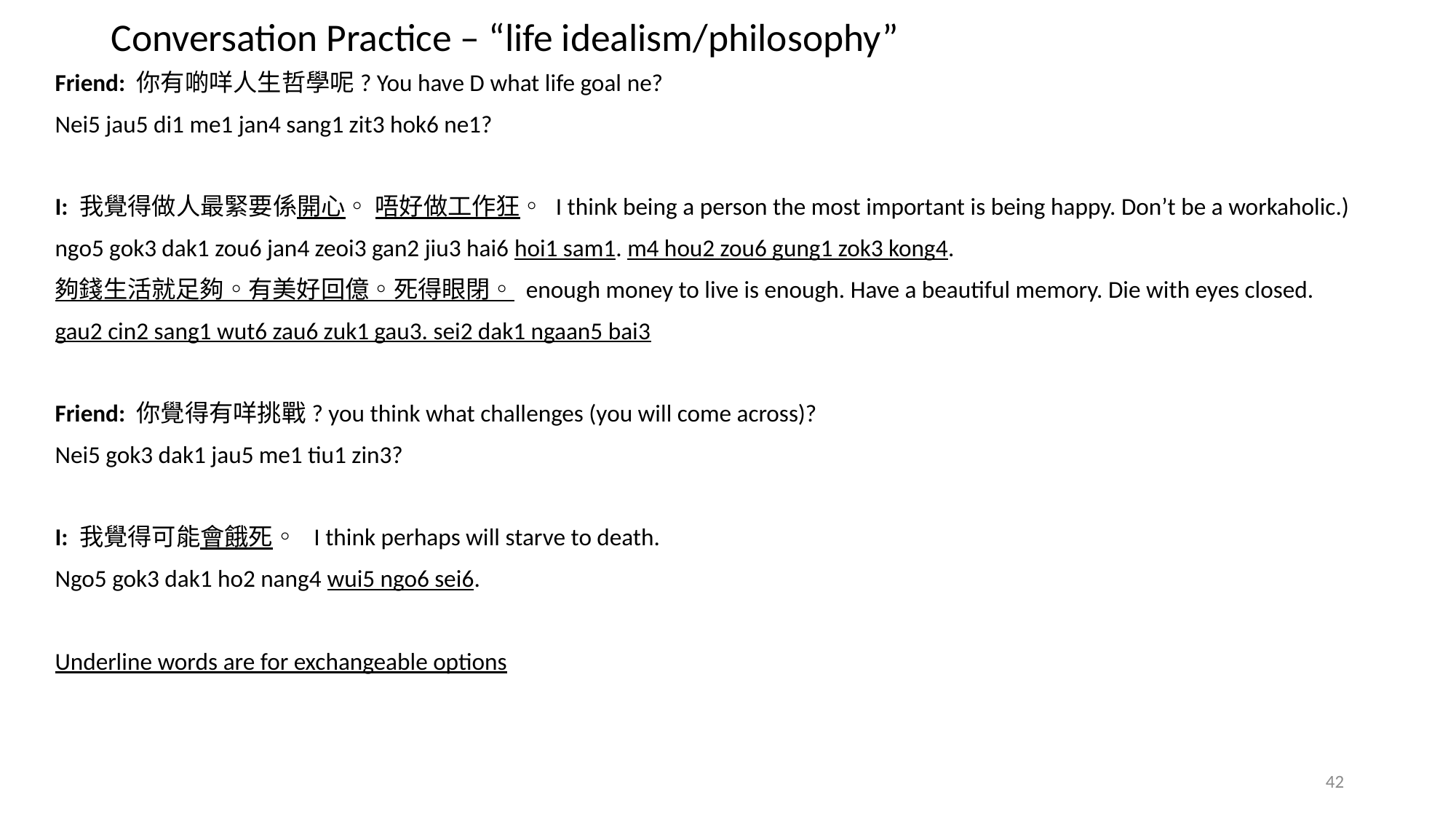

# Conversation Practice – “life idealism/philosophy”
Friend: 你有啲咩人生哲學呢? You have D what life goal ne?
Nei5 jau5 di1 me1 jan4 sang1 zit3 hok6 ne1?

I: 我覺得做人最緊要係開心◦ 唔好做工作狂◦ I think being a person the most important is being happy. Don’t be a workaholic.)
ngo5 gok3 dak1 zou6 jan4 zeoi3 gan2 jiu3 hai6 hoi1 sam1. m4 hou2 zou6 gung1 zok3 kong4.
夠錢生活就足夠◦有美好回億◦死得眼閉◦ enough money to live is enough. Have a beautiful memory. Die with eyes closed.
gau2 cin2 sang1 wut6 zau6 zuk1 gau3. sei2 dak1 ngaan5 bai3

Friend: 你覺得有咩挑戰? you think what challenges (you will come across)?
Nei5 gok3 dak1 jau5 me1 tiu1 zin3?

I: 我覺得可能會餓死◦  I think perhaps will starve to death.
Ngo5 gok3 dak1 ho2 nang4 wui5 ngo6 sei6.

Underline words are for exchangeable options
42